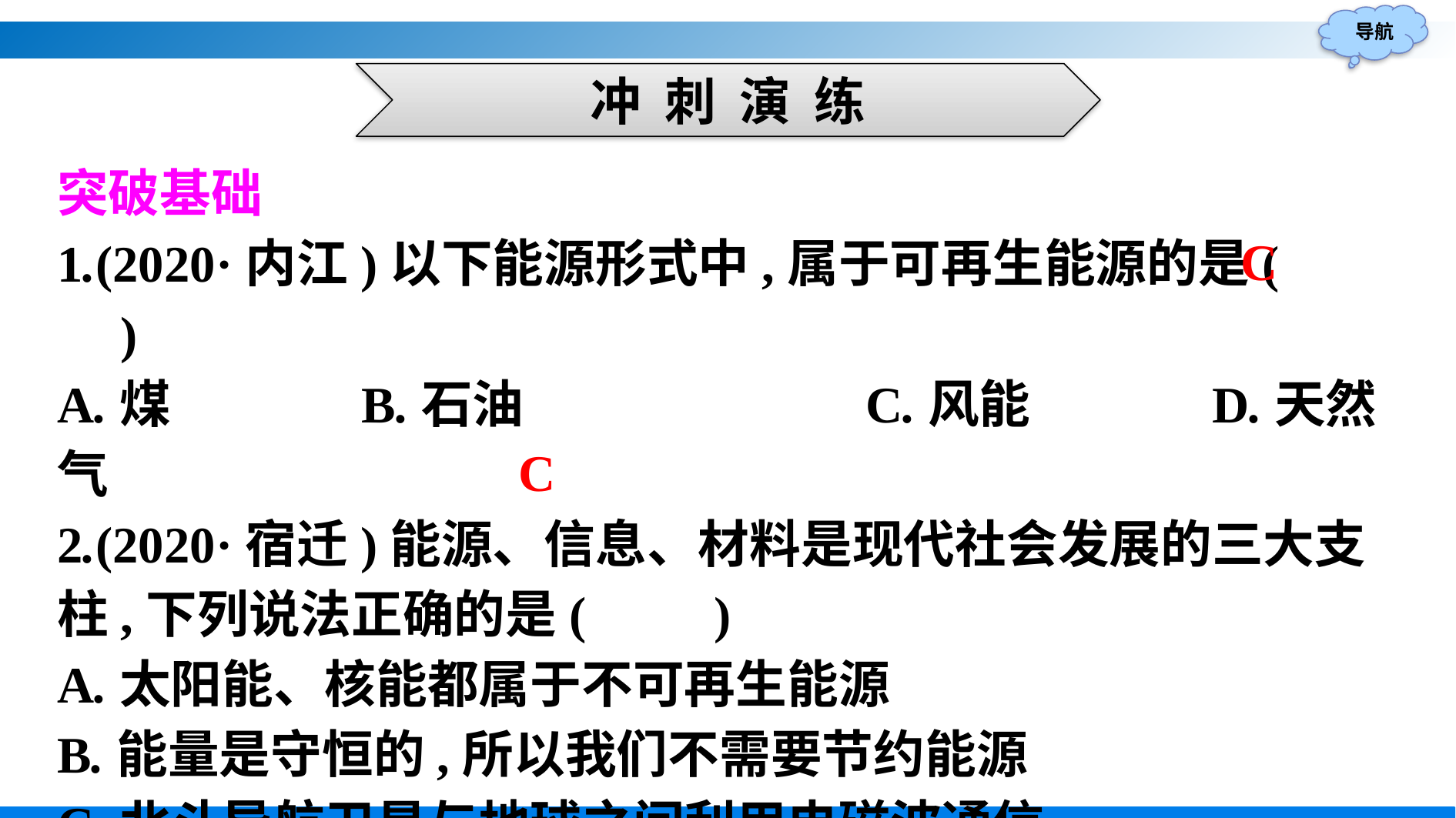

冲  刺  演  练
突破基础
1.(2020·内江)以下能源形式中,属于可再生能源的是(　　)
A.煤		     B.石油			C.风能		D.天然气
2.(2020·宿迁)能源、信息、材料是现代社会发展的三大支柱,下列说法正确的是(　　)
A.太阳能、核能都属于不可再生能源
B.能量是守恒的,所以我们不需要节约能源
C.北斗导航卫星与地球之间利用电磁波通信
D.超导材料可用来制作熔断器的熔丝
C
C